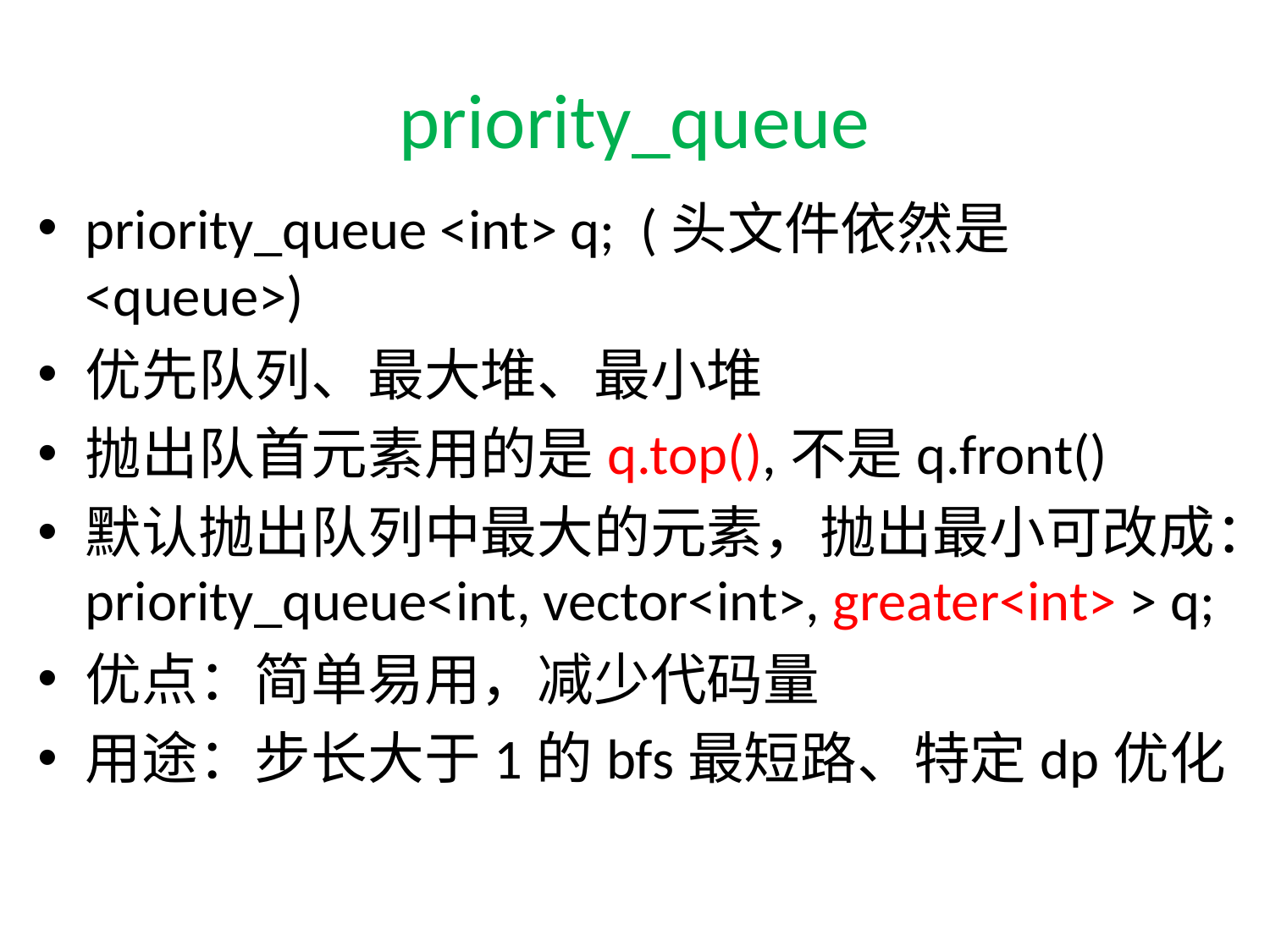

# priority_queue
priority_queue <int> q;  (头文件依然是<queue>)
优先队列、最大堆、最小堆
抛出队首元素用的是q.top(),不是q.front()
默认抛出队列中最大的元素，抛出最小可改成：priority_queue<int, vector<int>, greater<int> > q;
优点：简单易用，减少代码量
用途：步长大于1的bfs最短路、特定dp优化